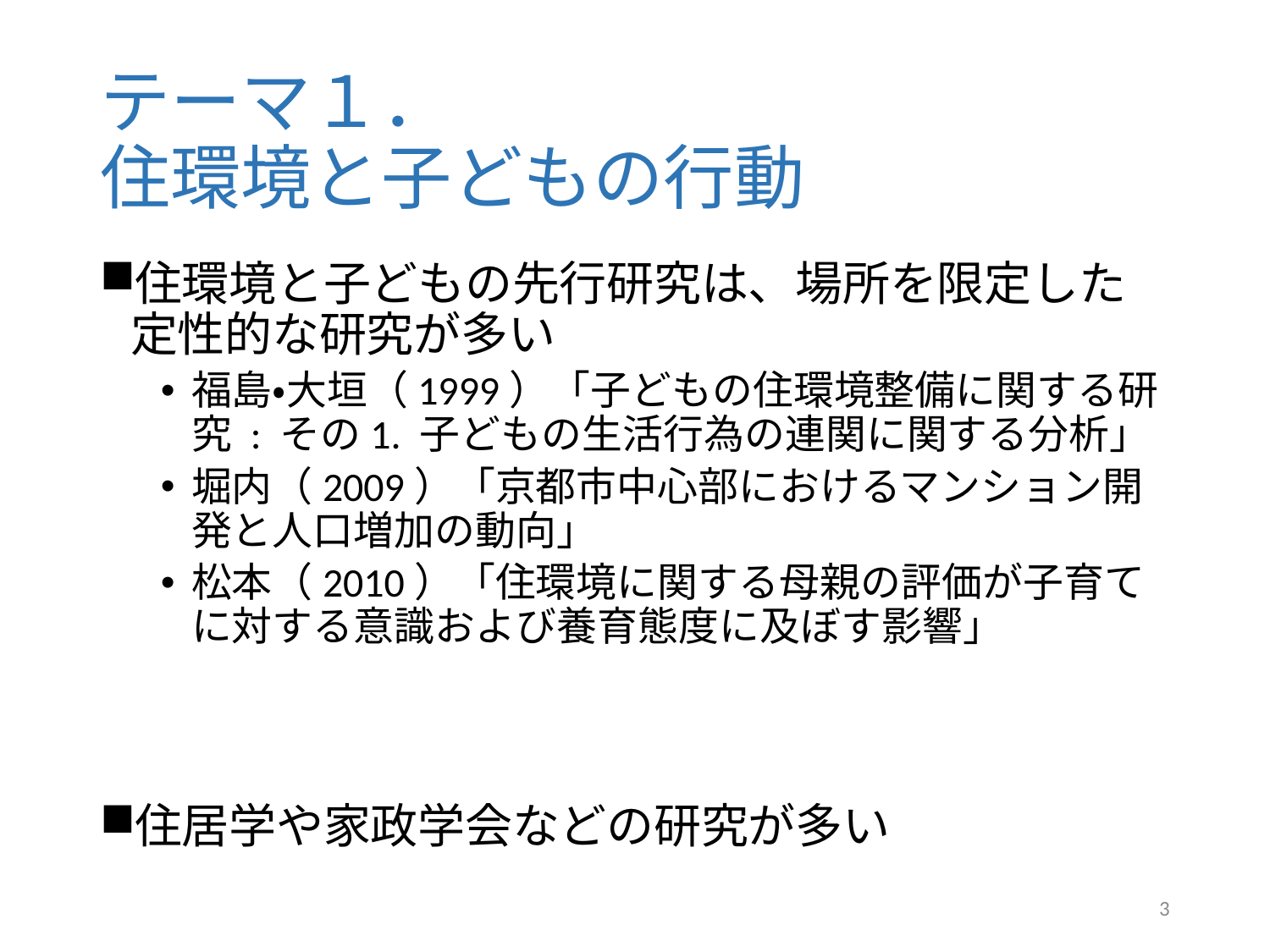

# テーマ１． 住環境と子どもの行動
住環境と子どもの先行研究は、場所を限定した定性的な研究が多い
福島・大垣（1999）「子どもの住環境整備に関する研究 : その1. 子どもの生活行為の連関に関する分析」
堀内（2009）「京都市中心部におけるマンション開発と人口増加の動向」
松本（2010）「住環境に関する母親の評価が子育てに対する意識および養育態度に及ぼす影響」

住居学や家政学会などの研究が多い

3